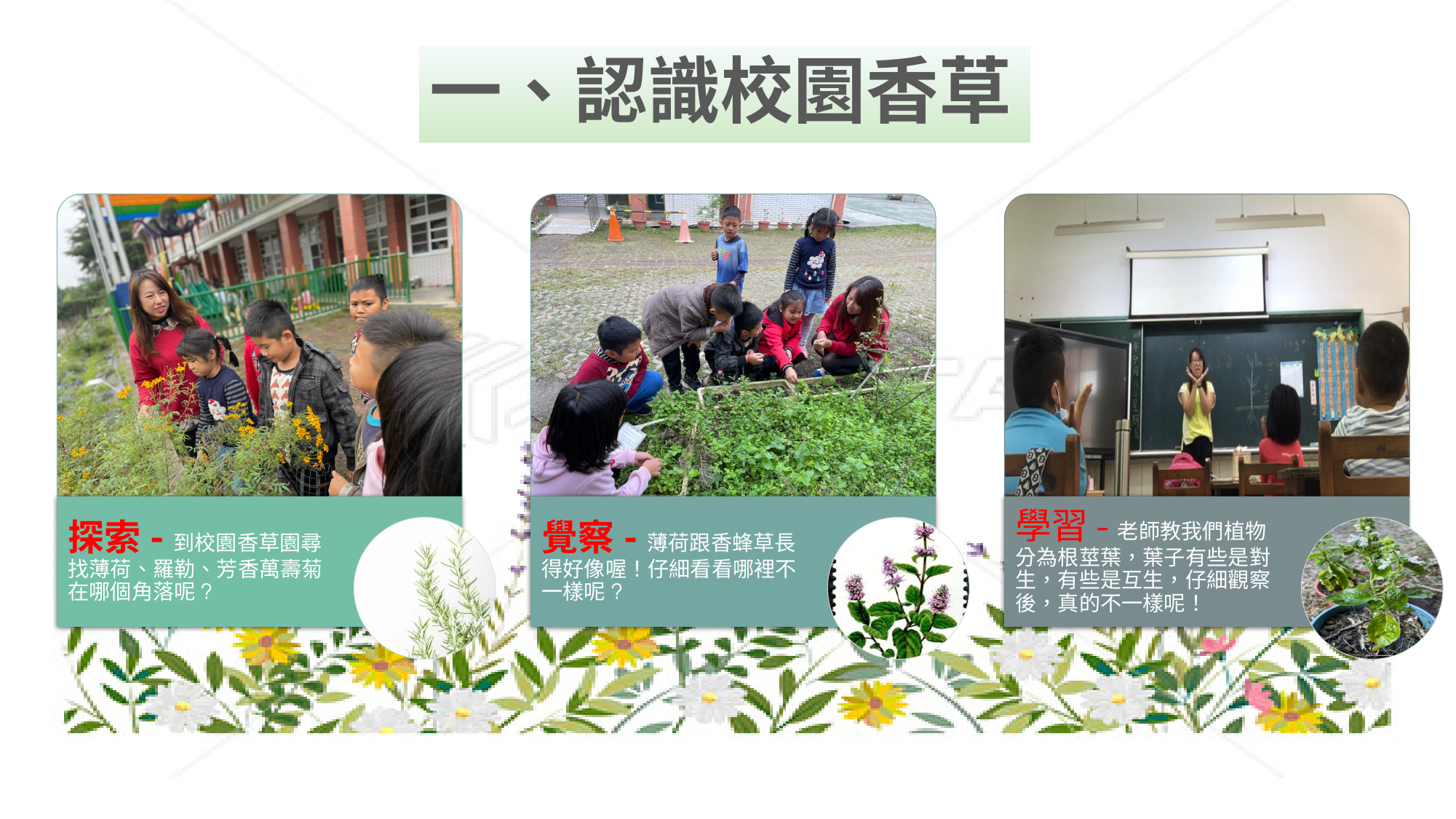

# 一、認識校園香草
探索-到校園香草園尋找薄荷、羅勒、芳香萬壽菊在哪個角落呢?
覺察-薄荷跟香蜂草長得好像喔！仔細看看哪裡不一樣呢?
學習-老師教我們植物分為根莖葉，葉子有些是對生，有些是互生，仔細觀察後，真的不一樣呢！